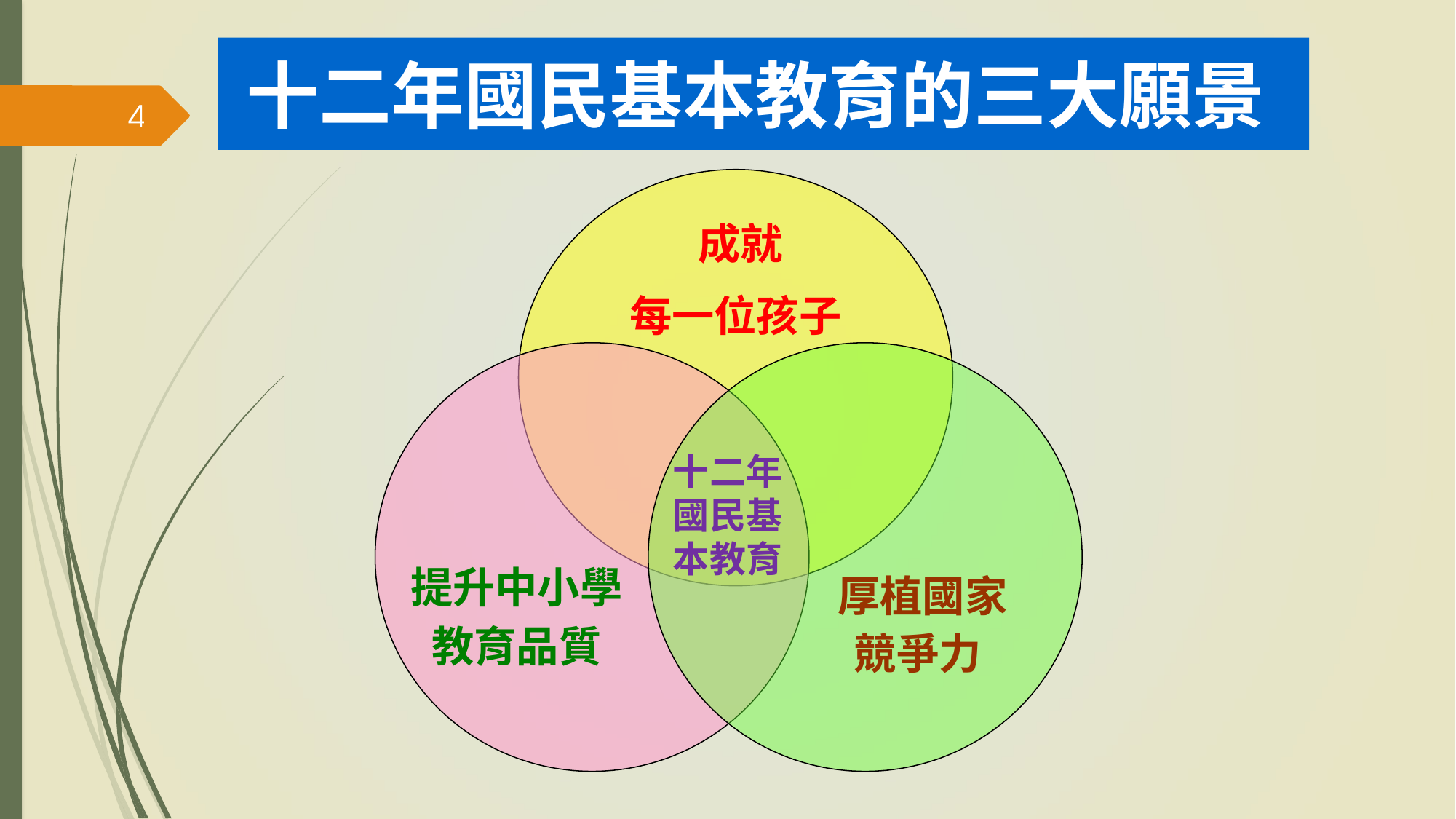

十二年國民基本教育的三大願景
4

成就
每一位孩子

十二年國民基本教育
提升中小學
教育品質
厚植國家
競爭力